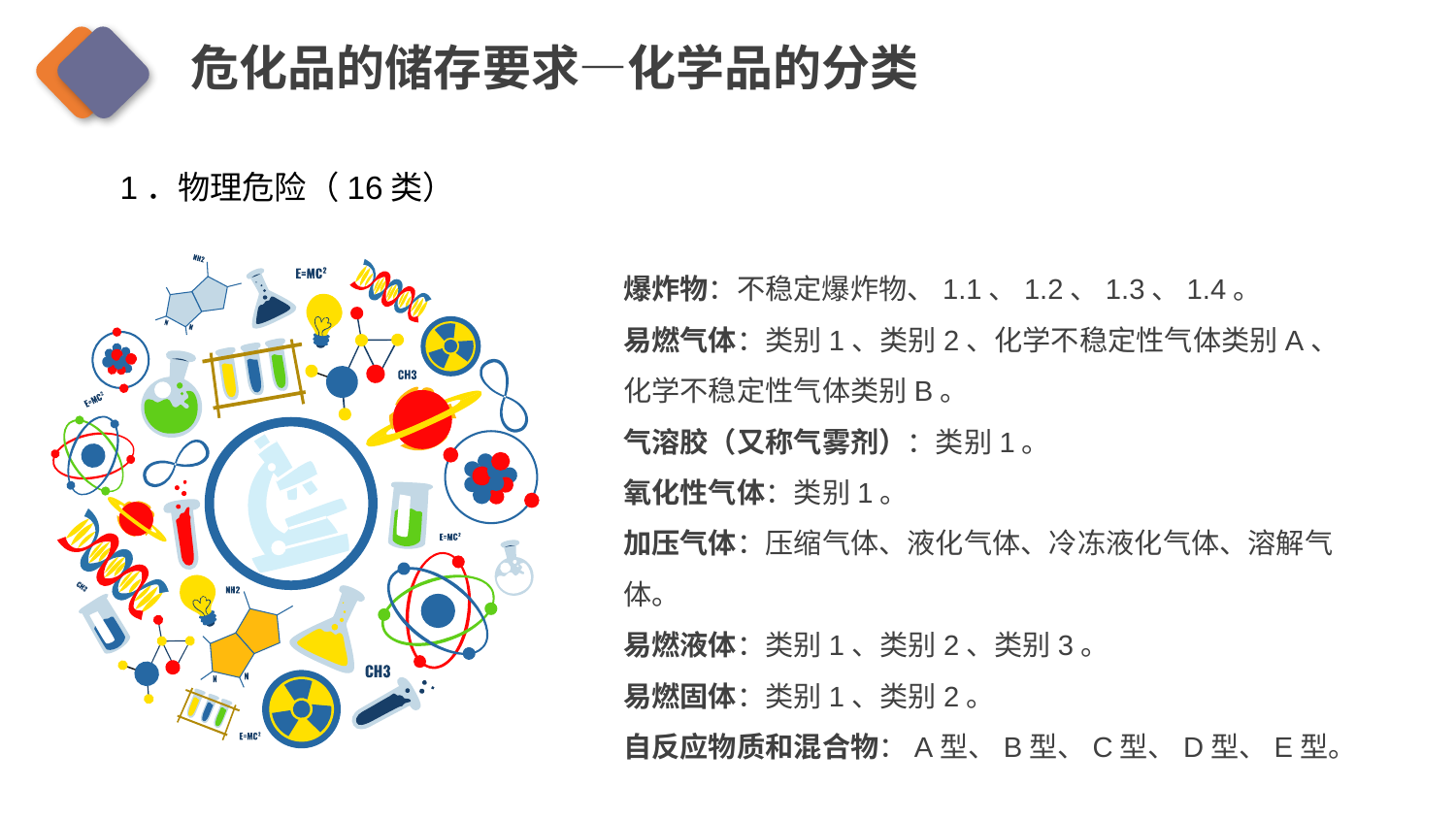

危化品的储存要求—化学品的分类
1．物理危险（16类）
爆炸物：不稳定爆炸物、1.1、1.2、1.3、1.4。
易燃气体：类别1、类别2、化学不稳定性气体类别A、化学不稳定性气体类别B。
气溶胶（又称气雾剂）：类别1。
氧化性气体：类别1。
加压气体：压缩气体、液化气体、冷冻液化气体、溶解气体。
易燃液体：类别1、类别2、类别3。
易燃固体：类别1、类别2。
自反应物质和混合物：A型、B型、C型、D型、E型。